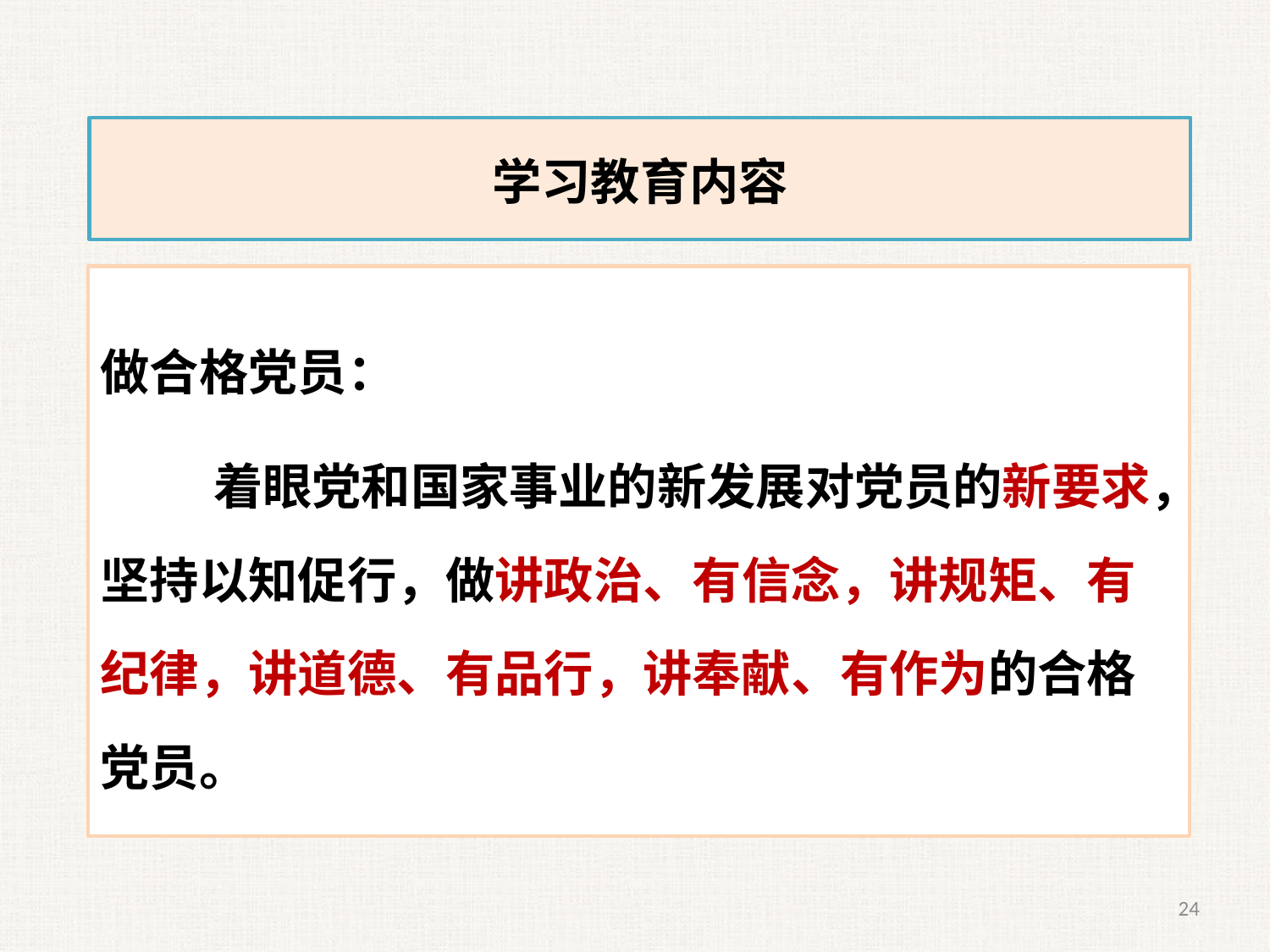

学习教育内容
做合格党员：
         着眼党和国家事业的新发展对党员的新要求，坚持以知促行，做讲政治、有信念，讲规矩、有纪律，讲道德、有品行，讲奉献、有作为的合格党员。
24